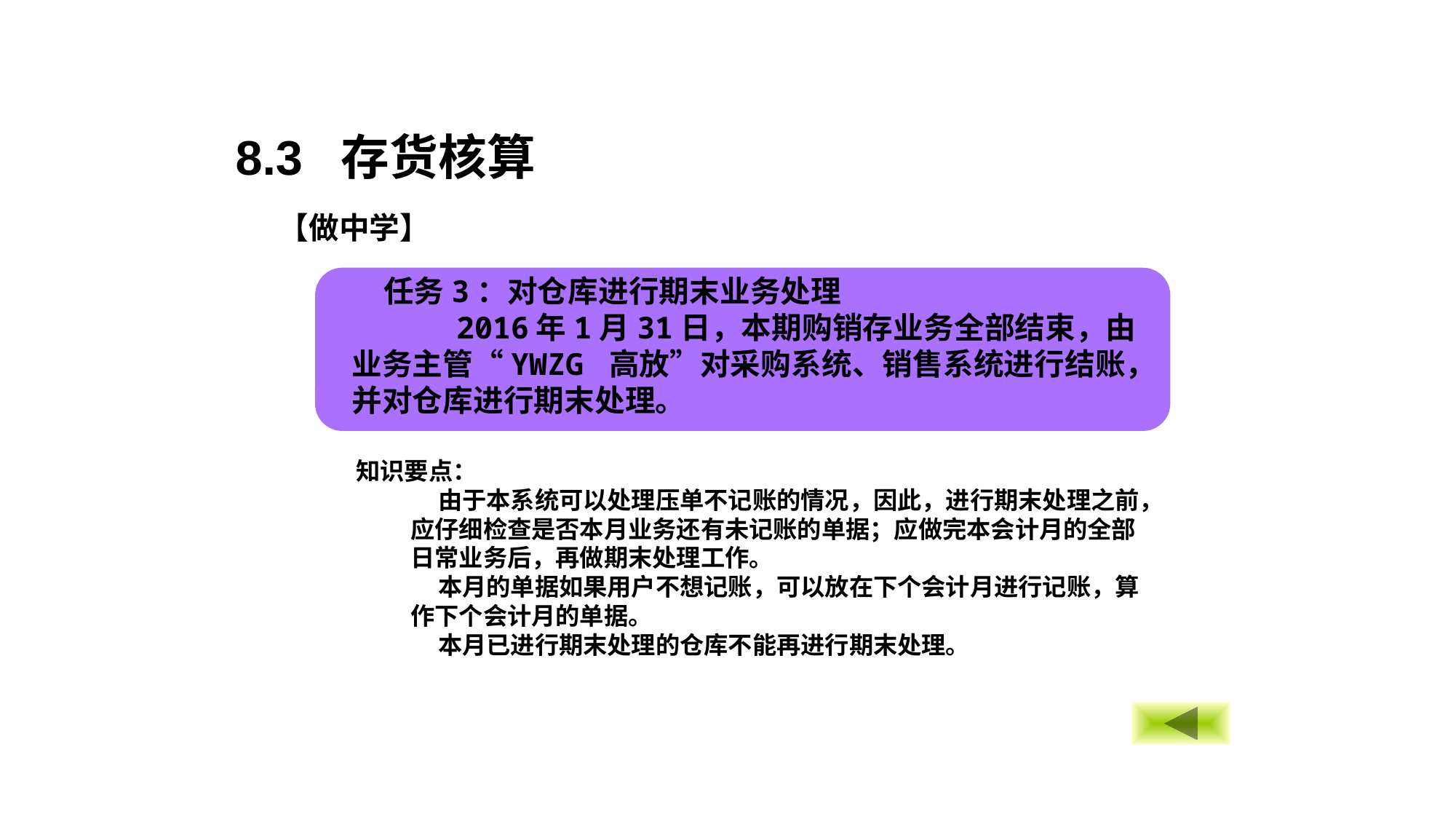

8.3  存货核算
【做中学】
任务3：对仓库进行期末业务处理
    2016年1月31日，本期购销存业务全部结束，由业务主管“YWZG 高放”对采购系统、销售系统进行结账，并对仓库进行期末处理。

知识要点：
    由于本系统可以处理压单不记账的情况，因此，进行期末处理之前，应仔细检查是否本月业务还有未记账的单据；应做完本会计月的全部日常业务后，再做期末处理工作。
    本月的单据如果用户不想记账，可以放在下个会计月进行记账，算作下个会计月的单据。
    本月已进行期末处理的仓库不能再进行期末处理。